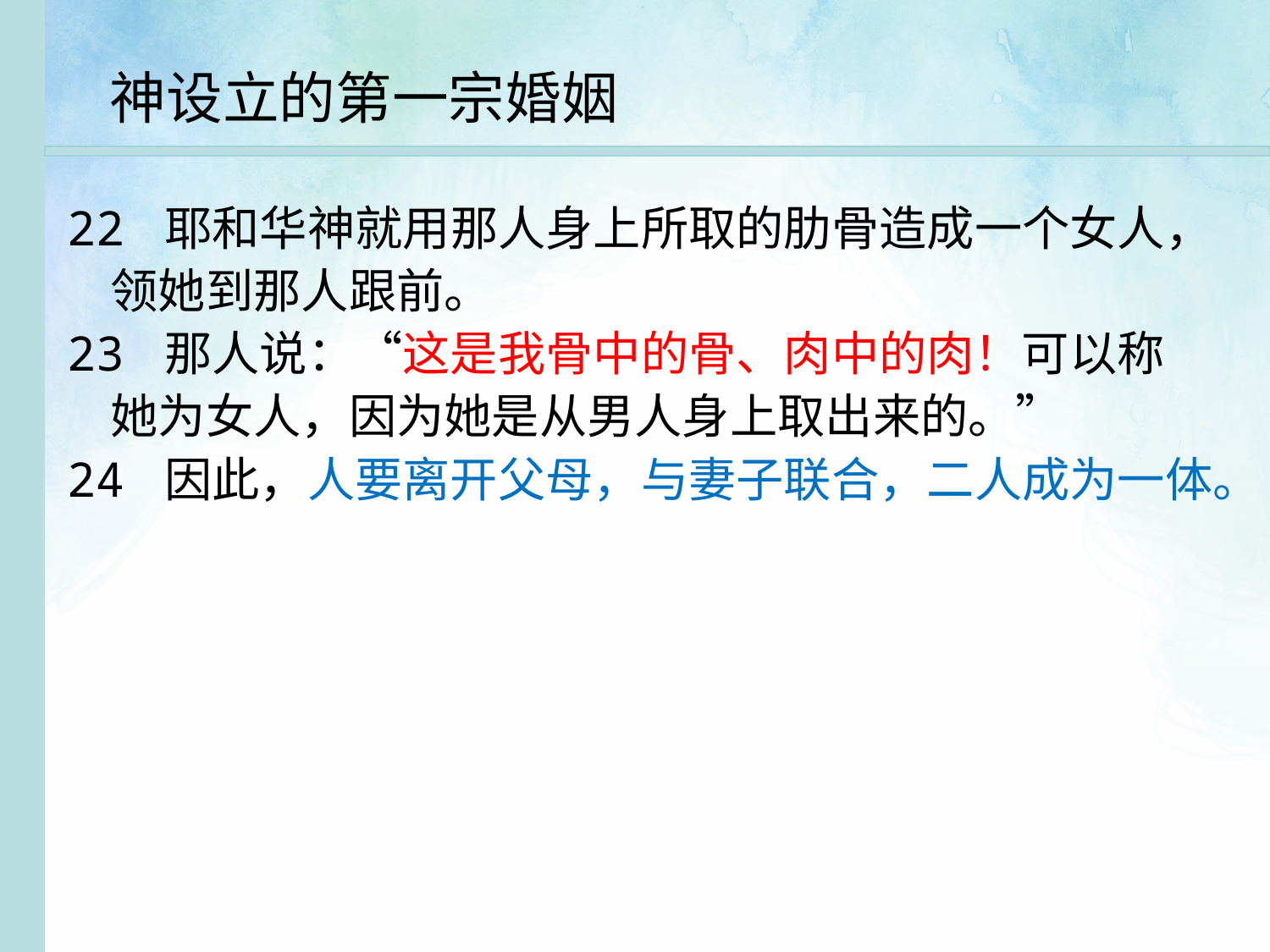

神设立的第一宗婚姻

22 耶和华神就用那人身上所取的肋骨造成一个女人，
   领她到那人跟前。
23 那人说：“这是我骨中的骨、肉中的肉！可以称
   她为女人，因为她是从男人身上取出来的。”
24 因此，人要离开父母，与妻子联合，二人成为一体。